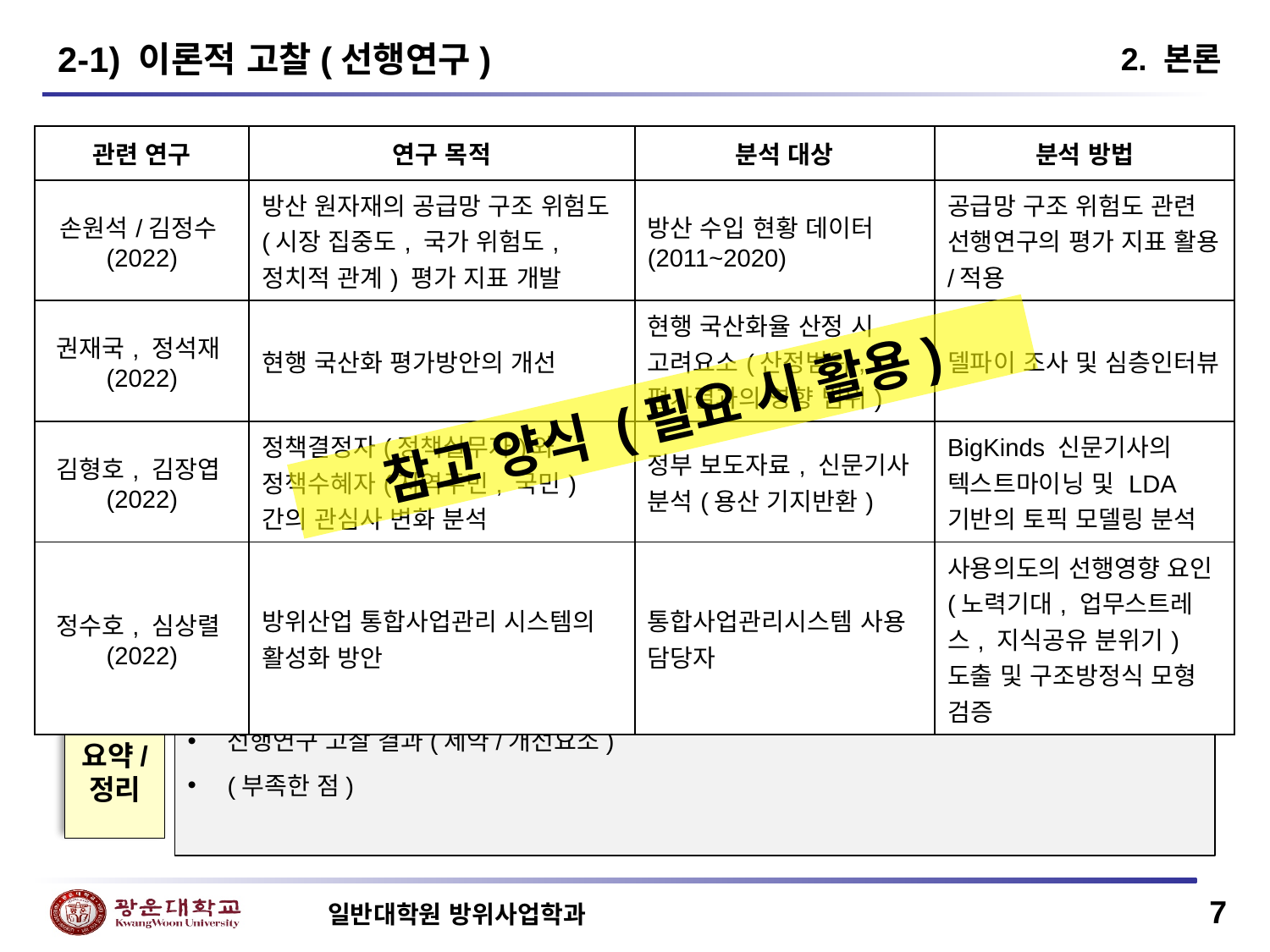

2-1) 이론적 고찰(선행연구)
2. 본론
| 관련 연구 | 연구 목적 | 분석 대상 | 분석 방법 |
| --- | --- | --- | --- |
| 손원석/김정수(2022) | 방산 원자재의 공급망 구조 위험도(시장 집중도, 국가 위험도, 정치적 관계) 평가 지표 개발 | 방산 수입 현황 데이터(2011~2020) | 공급망 구조 위험도 관련 선행연구의 평가 지표 활용/적용 |
| 권재국, 정석재(2022) | 현행 국산화 평가방안의 개선 | 현행 국산화율 산정 시 고려요소(산정범위, 평가결과의 영향 범위) | 델파이 조사 및 심층인터뷰 |
| 김형호, 김장엽(2022) | 정책결정자(정책실무자)와 정책수혜자(지역주민, 국민) 간의 관심사 변화 분석 | 정부 보도자료, 신문기사 분석(용산 기지반환) | BigKinds 신문기사의 텍스트마이닝 및 LDA 기반의 토픽 모델링 분석 |
| 정수호, 심상렬(2022) | 방위산업 통합사업관리 시스템의 활성화 방안 | 통합사업관리시스템 사용 담당자 | 사용의도의 선행영향 요인(노력기대, 업무스트레스, 지식공유 분위기) 도출 및 구조방정식 모형 검증 |
참고 양식 (필요 시 활용)
요약/
정리
선행연구 고찰 결과(제약/개선요소)
(부족한 점)